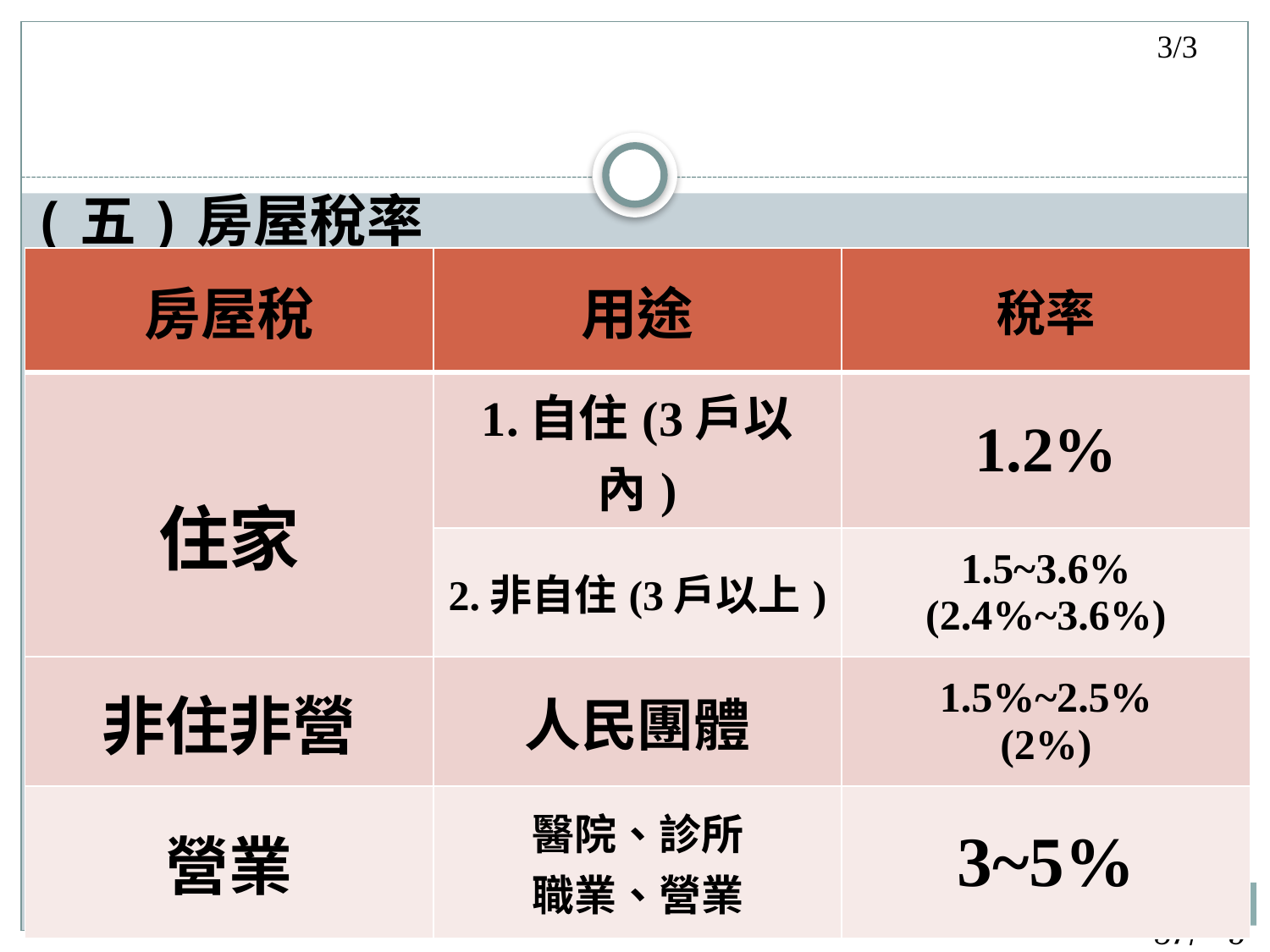

3/3
#
(五)房屋稅率
| 房屋稅 | 用途 | 稅率 |
| --- | --- | --- |
| 住家 | 1.自住(3戶以內) | 1.2% |
|  | 2.非自住(3戶以上) | 1.5~3.6% (2.4%~3.6%) |
| 非住非營 | 人民團體 | 1.5%~2.5% (2%) |
| 營業 | 醫院、診所 職業、營業 | 3~5% |